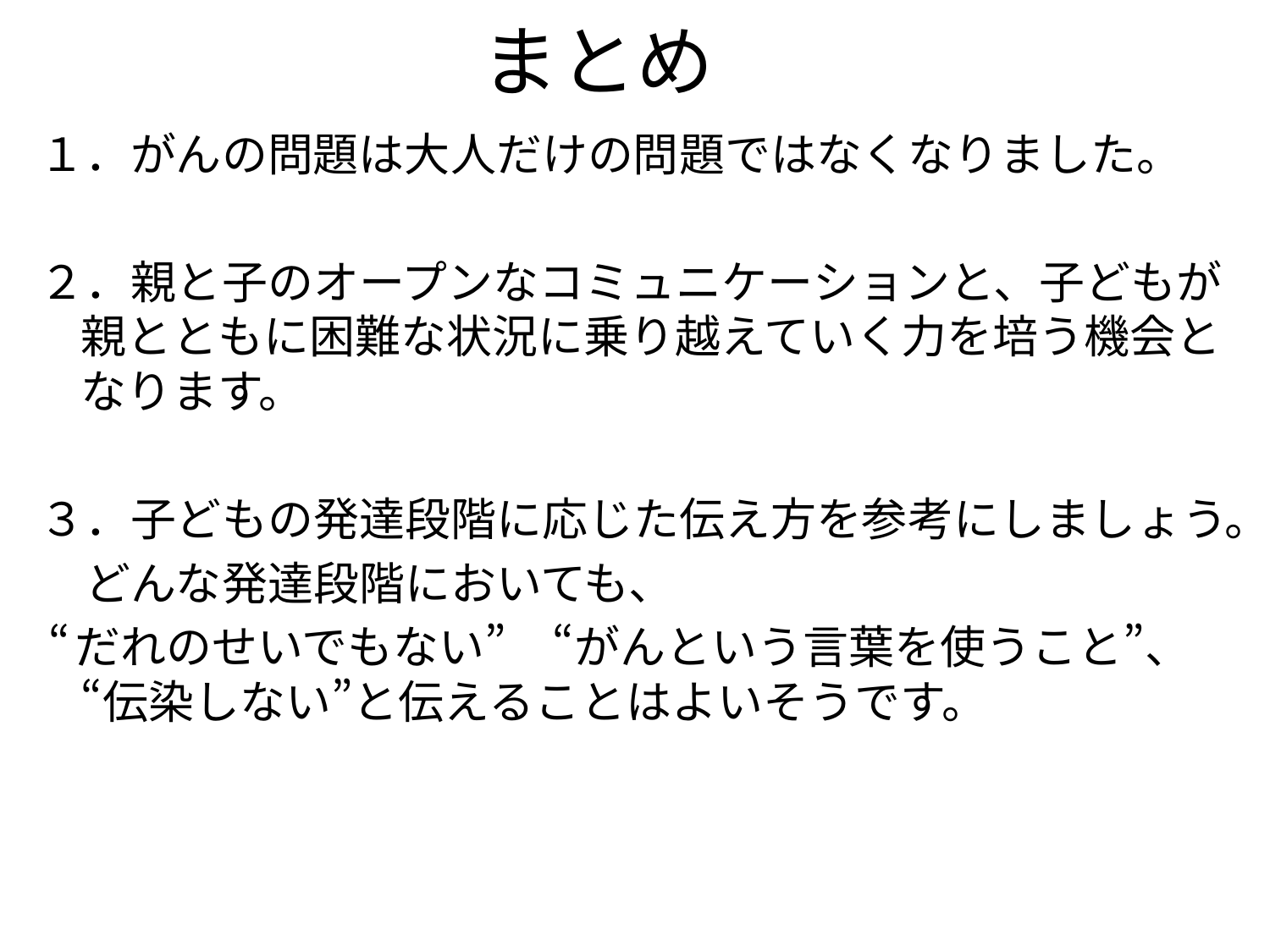

# まとめ
１．がんの問題は大人だけの問題ではなくなりました。

２．親と子のオープンなコミュニケーションと、子どもが親とともに困難な状況に乗り越えていく力を培う機会となります。

３．子どもの発達段階に応じた伝え方を参考にしましょう。
　どんな発達段階においても、
 “だれのせいでもない”　“がんという言葉を使うこと”、“伝染しない”と伝えることはよいそうです。